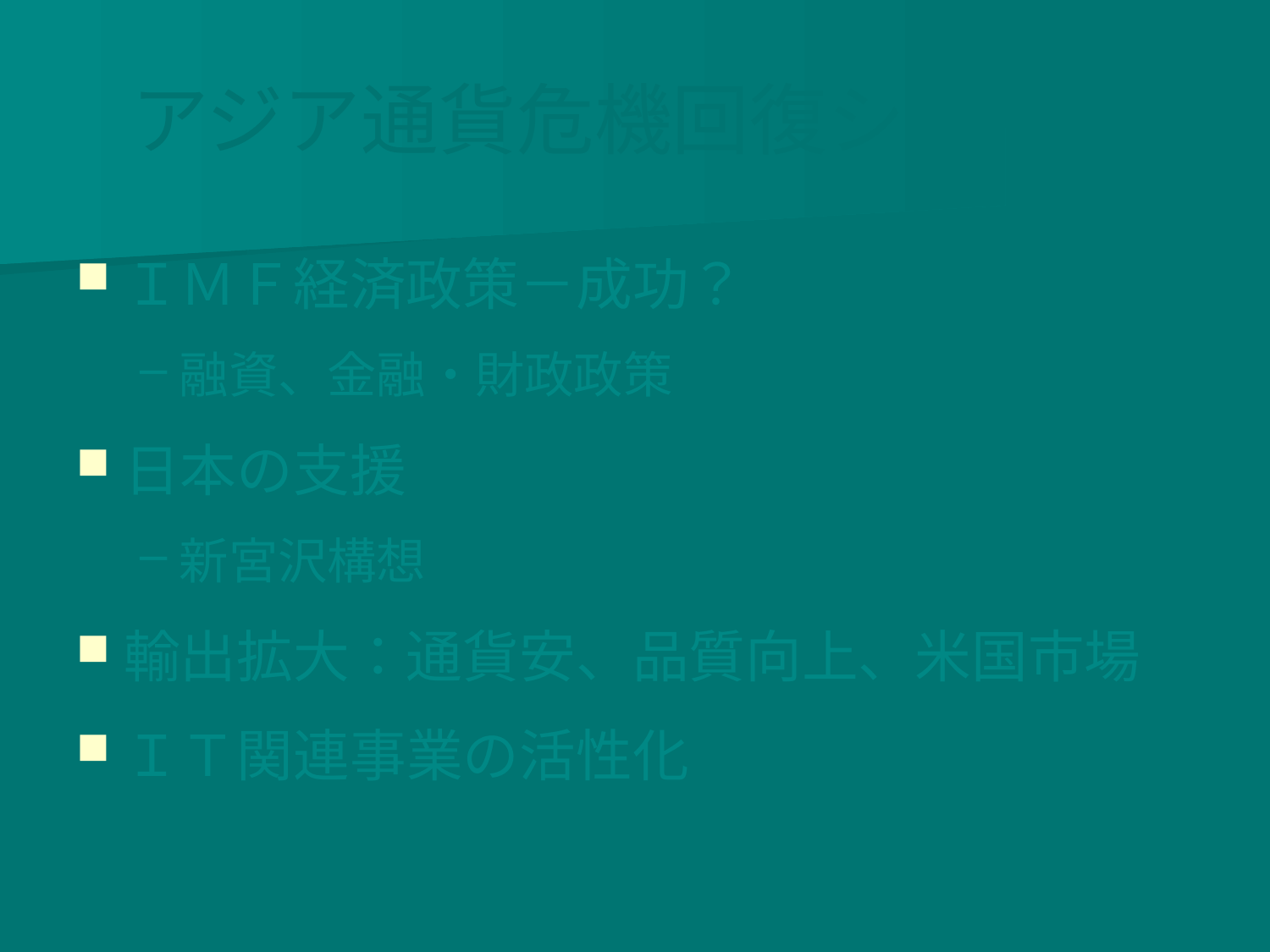

# アジア通貨危機回復シナリオ
ＩＭＦ経済政策－成功？
融資、金融・財政政策
日本の支援
新宮沢構想
輸出拡大：通貨安、品質向上、米国市場
ＩＴ関連事業の活性化